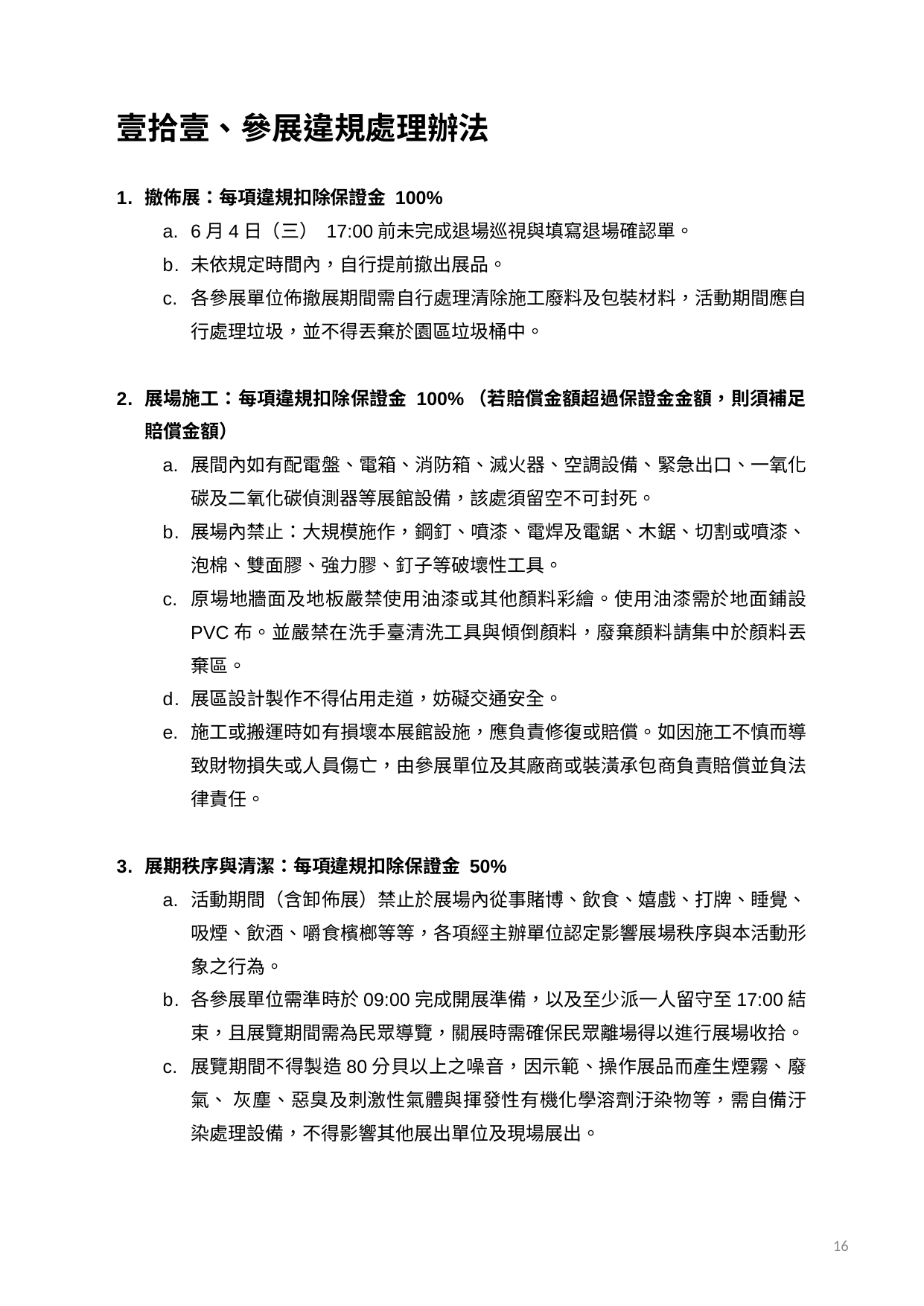

# 壹拾壹、參展違規處理辦法
撤佈展：每項違規扣除保證金 100%
6月4日（三） 17:00前未完成退場巡視與填寫退場確認單。
未依規定時間內，自行提前撤出展品。
各參展單位佈撤展期間需自行處理清除施工廢料及包裝材料，活動期間應自行處理垃圾，並不得丟棄於園區垃圾桶中。

展場施工：每項違規扣除保證金 100%（若賠償金額超過保證金金額，則須補足賠償金額）
展間內如有配電盤、電箱、消防箱、滅火器、空調設備、緊急出口、一氧化碳及二氧化碳偵測器等展館設備，該處須留空不可封死。
展場內禁止：大規模施作，鋼釘、噴漆、電焊及電鋸、木鋸、切割或噴漆、泡棉、雙面膠、強力膠、釘子等破壞性工具。
原場地牆面及地板嚴禁使用油漆或其他顏料彩繪。使用油漆需於地面鋪設 PVC布。並嚴禁在洗手臺清洗工具與傾倒顏料，廢棄顏料請集中於顏料丟棄區。
展區設計製作不得佔用走道，妨礙交通安全。
施工或搬運時如有損壞本展館設施，應負責修復或賠償。如因施工不慎而導致財物損失或人員傷亡，由參展單位及其廠商或裝潢承包商負責賠償並負法律責任。

展期秩序與清潔：每項違規扣除保證金 50%
活動期間（含卸佈展）禁止於展場內從事賭博、飲食、嬉戲、打牌、睡覺、吸煙、飲酒、嚼食檳榔等等，各項經主辦單位認定影響展場秩序與本活動形象之行為。
各參展單位需準時於09:00完成開展準備，以及至少派一人留守至17:00結束，且展覽期間需為民眾導覽，關展時需確保民眾離場得以進行展場收拾。
展覽期間不得製造80分貝以上之噪音，因示範、操作展品而產生煙霧、廢氣、 灰塵、惡臭及刺激性氣體與揮發性有機化學溶劑汙染物等，需自備汙染處理設備，不得影響其他展出單位及現場展出。
16